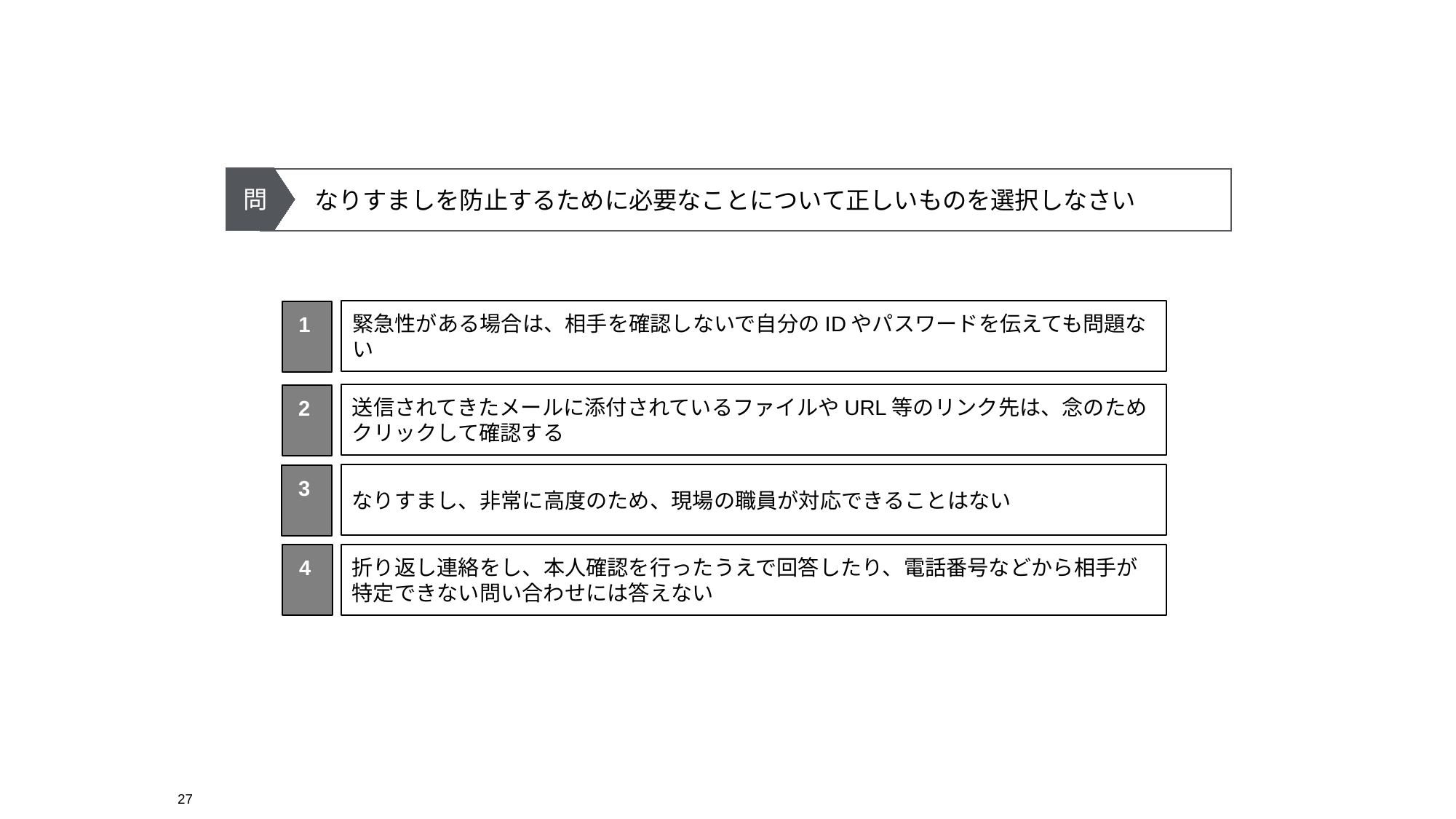

問
　なりすましを防止するために必要なことについて正しいものを選択しなさい
緊急性がある場合は、相手を確認しないで自分のIDやパスワードを伝えても問題ない
1
送信されてきたメールに添付されているファイルやURL等のリンク先は、念のためクリックして確認する
2
なりすまし、非常に高度のため、現場の職員が対応できることはない
3
4
折り返し連絡をし、本人確認を行ったうえで回答したり、電話番号などから相手が特定できない問い合わせには答えない
27